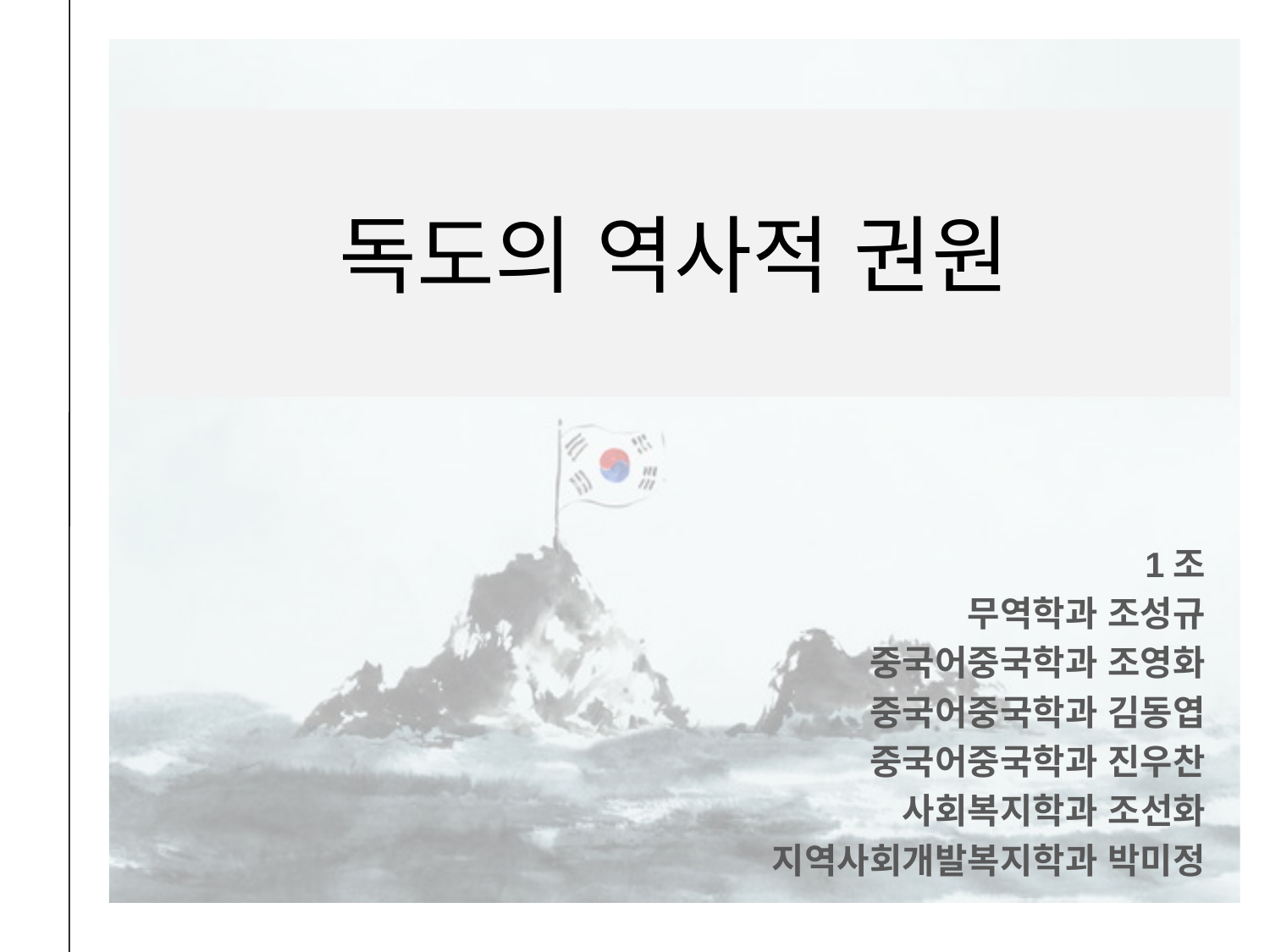

독도의 역사적 권원
#
1조
무역학과 조성규
중국어중국학과 조영화
중국어중국학과 김동엽
중국어중국학과 진우찬
사회복지학과 조선화
지역사회개발복지학과 박미정